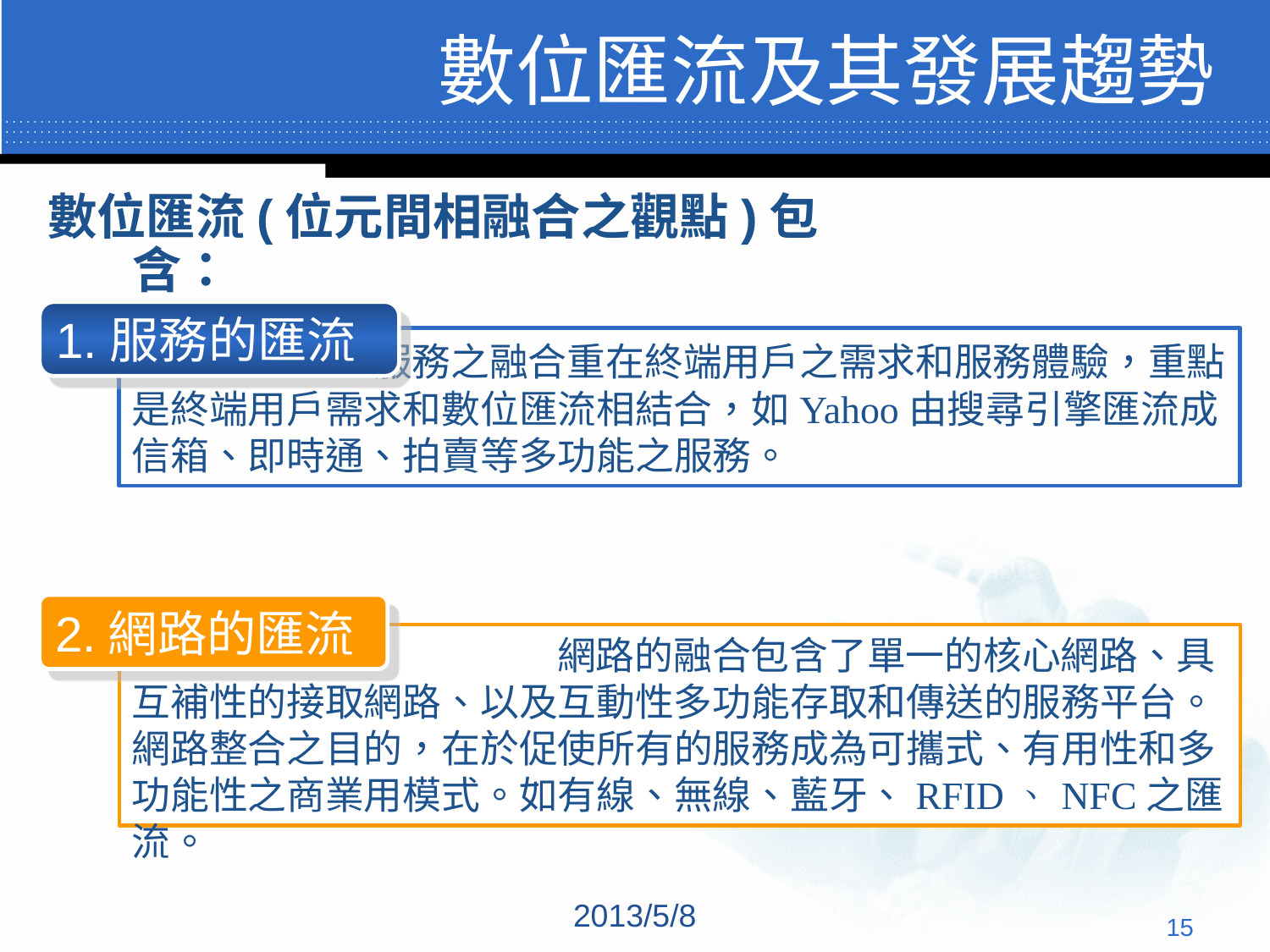

# 數位匯流及其發展趨勢
數位匯流(位元間相融合之觀點)包含：
1.服務的匯流
                    服務之融合重在終端用戶之需求和服務體驗，重點是終端用戶需求和數位匯流相結合，如Yahoo由搜尋引擎匯流成信箱、即時通、拍賣等多功能之服務。
2.網路的匯流
                                               網路的融合包含了單一的核心網路、具互補性的接取網路、以及互動性多功能存取和傳送的服務平台。網路整合之目的，在於促使所有的服務成為可攜式、有用性和多功能性之商業用模式。如有線、無線、藍牙、RFID、NFC之匯流。
2013/5/8
15